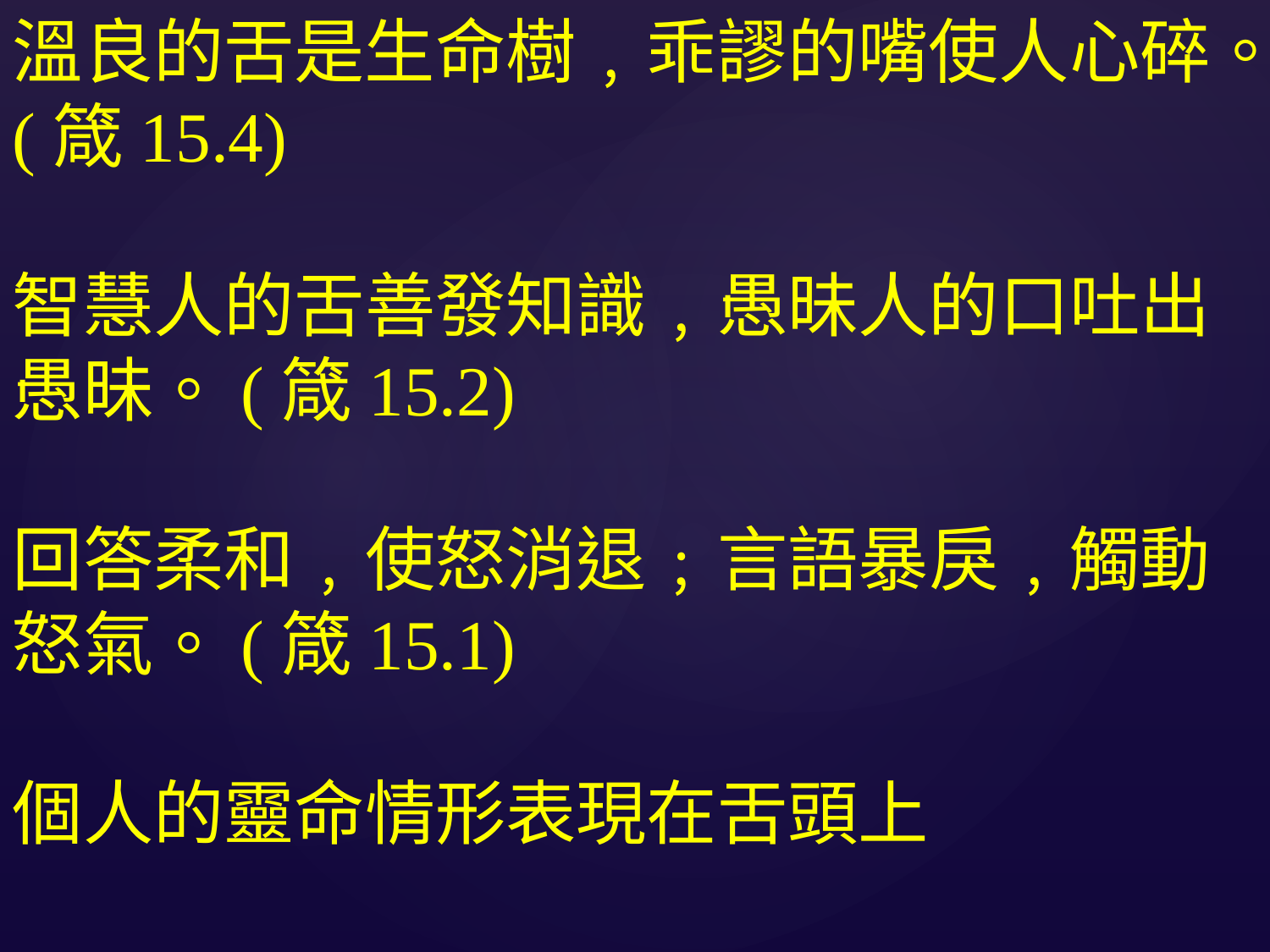

溫良的舌是生命樹﹐乖謬的嘴使人心碎。(箴15.4)

智慧人的舌善發知識﹐愚昧人的口吐出愚昧。(箴15.2)

回答柔和﹐使怒消退﹔言語暴戾﹐觸動怒氣。(箴15.1)

個人的靈命情形表現在舌頭上